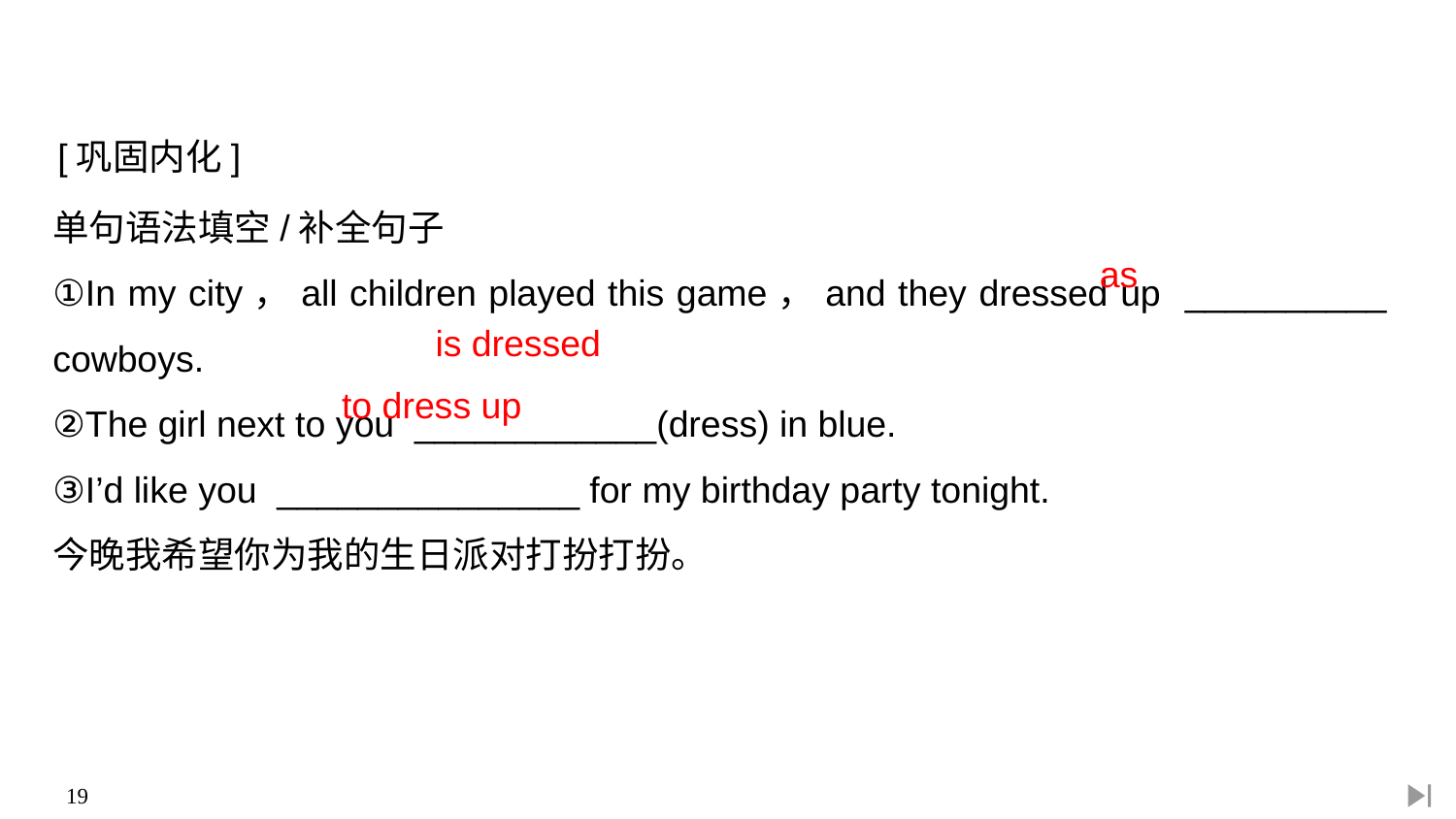

[巩固内化]
单句语法填空/补全句子
①In my city，all children played this game，and they dressed up  __________ cowboys.
②The girl next to you  ____________(dress) in blue.
③I’d like you  _______________ for my birthday party tonight.
今晚我希望你为我的生日派对打扮打扮。
as
is dressed
to dress up